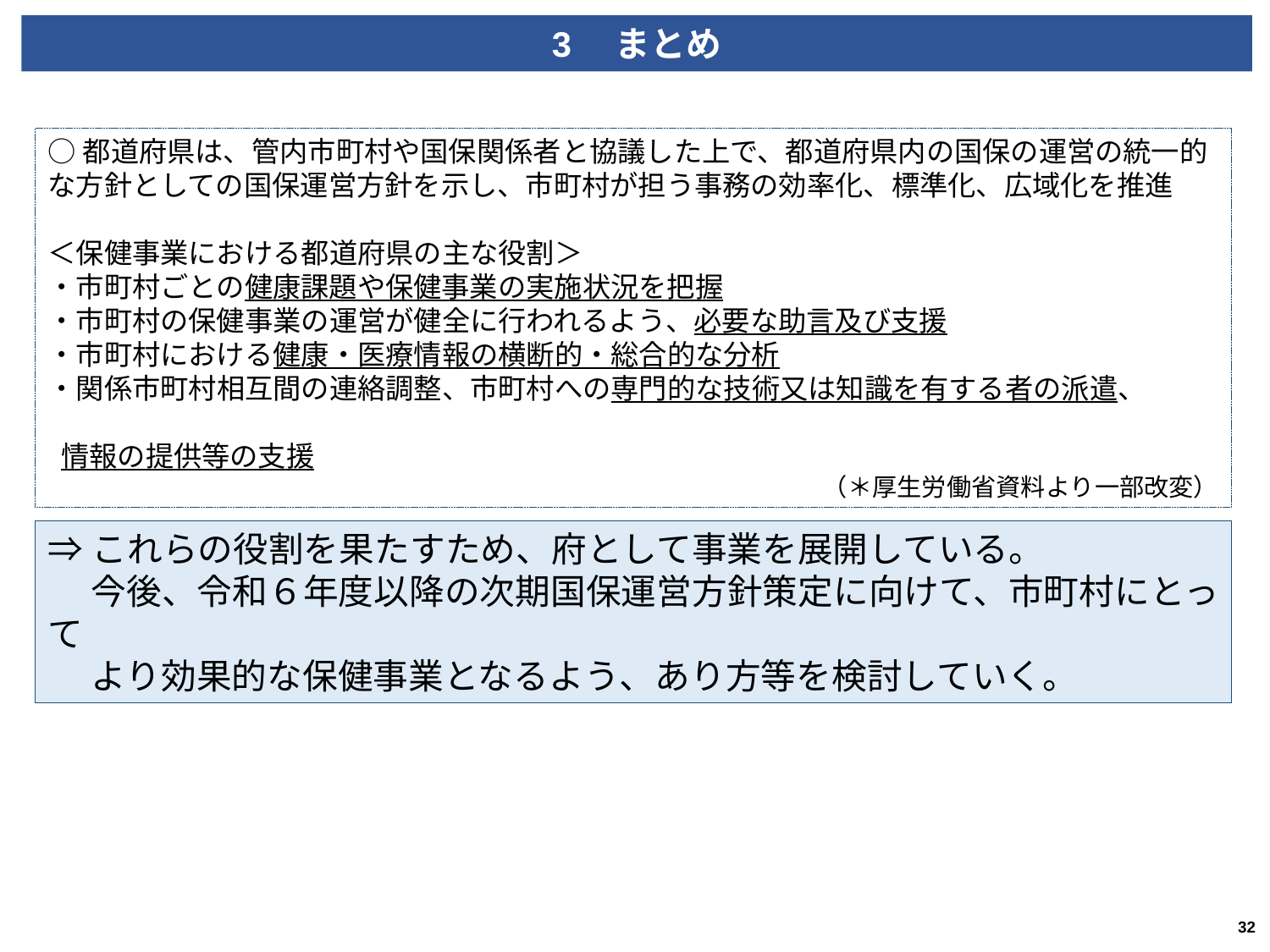

3　まとめ
○都道府県は、管内市町村や国保関係者と協議した上で、都道府県内の国保の運営の統一的な方針としての国保運営方針を示し、市町村が担う事務の効率化、標準化、広域化を推進

＜保健事業における都道府県の主な役割＞
・市町村ごとの健康課題や保健事業の実施状況を把握
・市町村の保健事業の運営が健全に行われるよう、必要な助言及び支援
・市町村における健康・医療情報の横断的・総合的な分析
・関係市町村相互間の連絡調整、市町村への専門的な技術又は知識を有する者の派遣、
 情報の提供等の支援
（＊厚生労働省資料より一部改変）
⇒これらの役割を果たすため、府として事業を展開している。
　 今後、令和６年度以降の次期国保運営方針策定に向けて、市町村にとって
　 より効果的な保健事業となるよう、あり方等を検討していく。
32